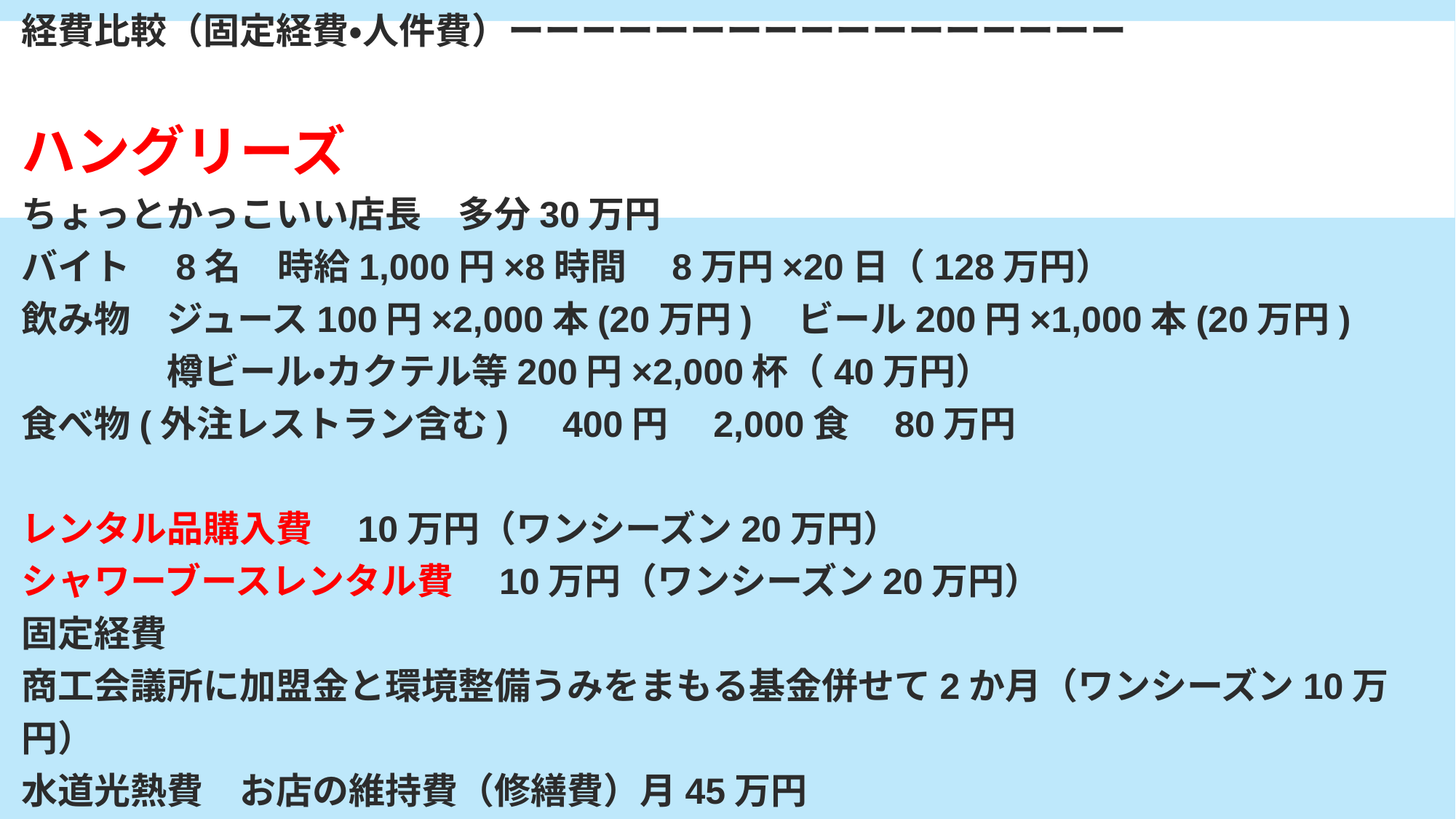

経費比較（固定経費・人件費）ーーーーーーーーーーーーーーーーー

ハングリーズ
ちょっとかっこいい店長　多分30万円
バイト　8名　時給1,000円×8時間　8万円×20日（128万円）
飲み物　ジュース100円×2,000本(20万円)　ビール200円×1,000本(20万円)
　　　　樽ビール・カクテル等200円×2,000杯（40万円）
食べ物(外注レストラン含む)　400円　2,000食　80万円

レンタル品購入費　10万円（ワンシーズン20万円）
シャワーブースレンタル費　10万円（ワンシーズン20万円）
固定経費
商工会議所に加盟金と環境整備うみをまもる基金併せて2か月（ワンシーズン10万円）
水道光熱費　お店の維持費（修繕費）月45万円